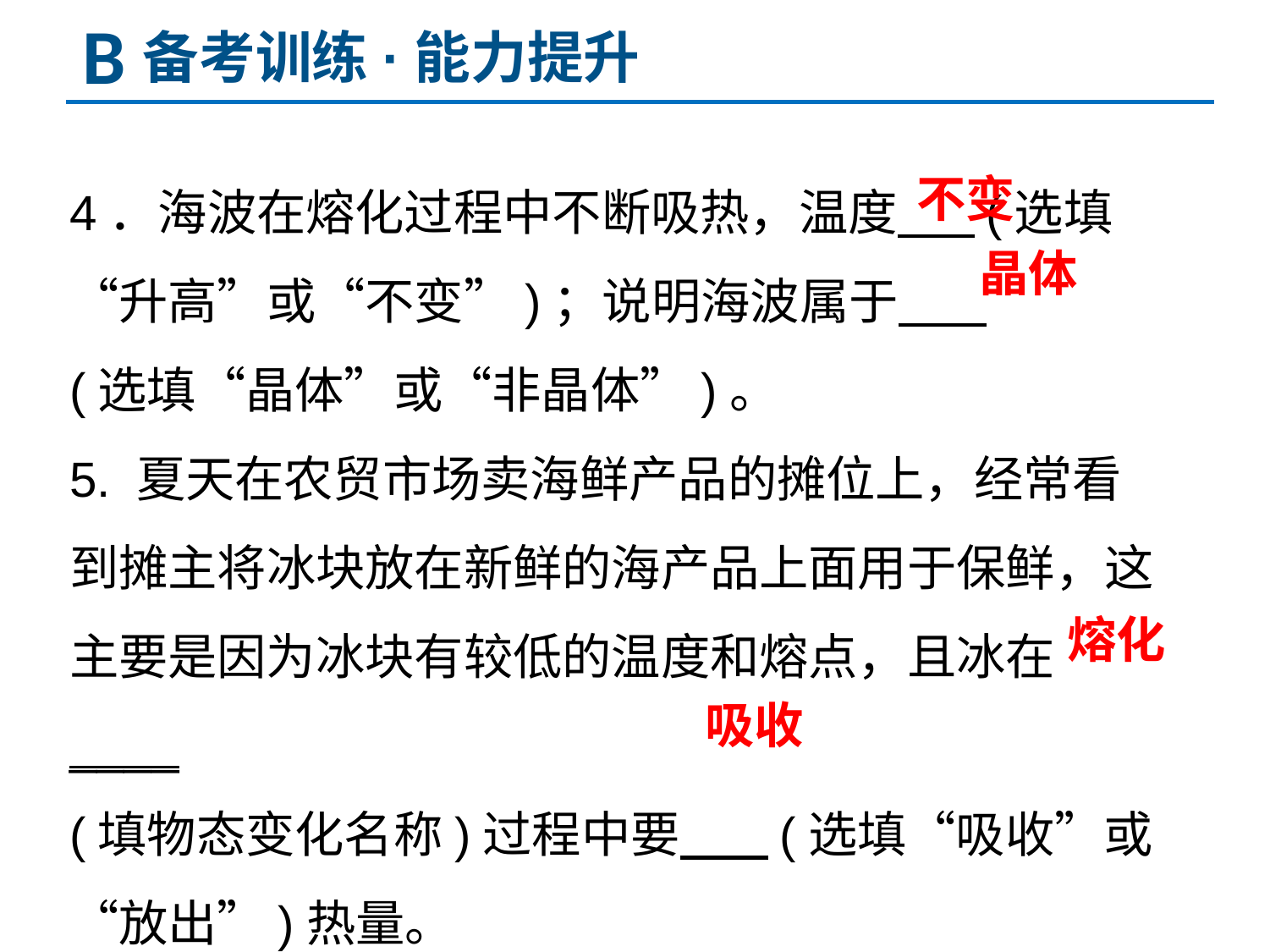

B
备考训练·能力提升
4．海波在熔化过程中不断吸热，温度       (选填“升高”或“不变”)；说明海波属于        .
(选填“晶体”或“非晶体”)。
5. 夏天在农贸市场卖海鲜产品的摊位上，经常看到摊主将冰块放在新鲜的海产品上面用于保鲜，这主要是因为冰块有较低的温度和熔点，且冰在____
(填物态变化名称)过程中要        (选填“吸收”或“放出”)热量。
不变
晶体
熔化
吸收